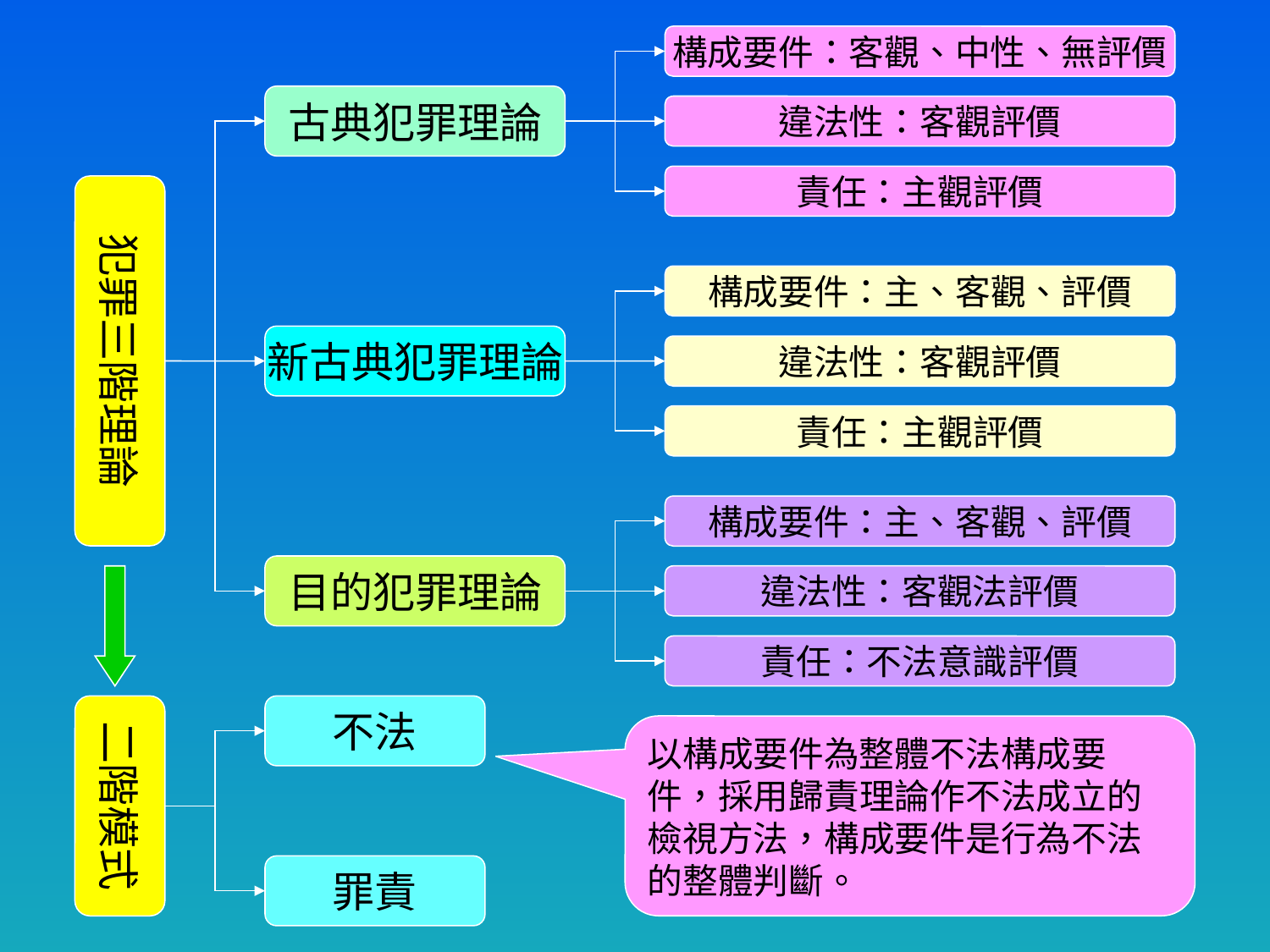

構成要件：客觀、中性、無評價
古典犯罪理論
違法性：客觀評價
責任：主觀評價
犯罪三階理論
構成要件：主、客觀、評價
新古典犯罪理論
違法性：客觀評價
責任：主觀評價
構成要件：主、客觀、評價
目的犯罪理論

違法性：客觀法評價
責任：不法意識評價
二階模式
不法
以構成要件為整體不法構成要件，採用歸責理論作不法成立的檢視方法，構成要件是行為不法的整體判斷。
罪責